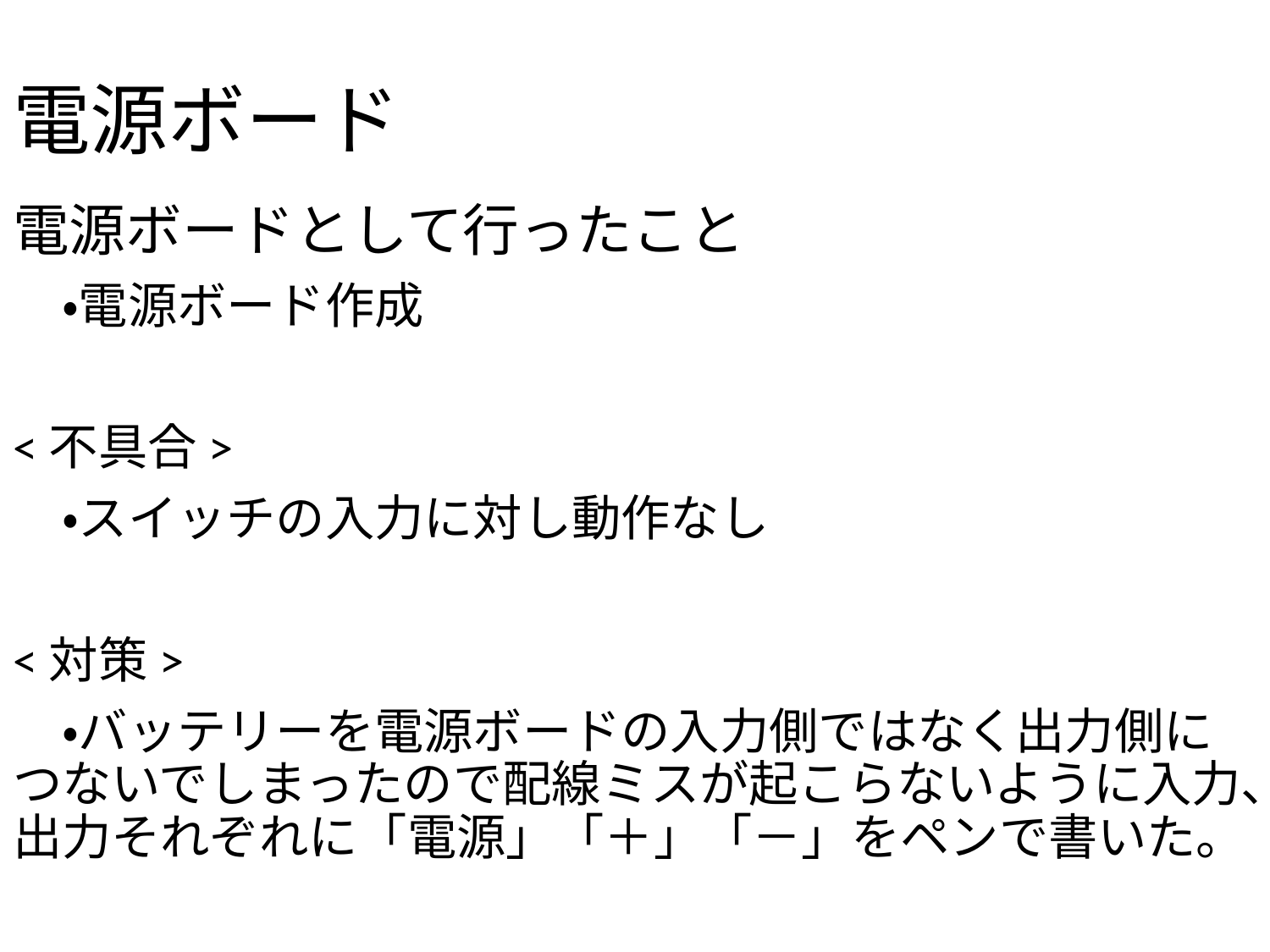

# 電源ボード
電源ボードとして行ったこと
　・電源ボード作成

<不具合>
　・スイッチの入力に対し動作なし

<対策>
　・バッテリーを電源ボードの入力側ではなく出力側につないでしまったので配線ミスが起こらないように入力、出力それぞれに「電源」「＋」「－」をペンで書いた。